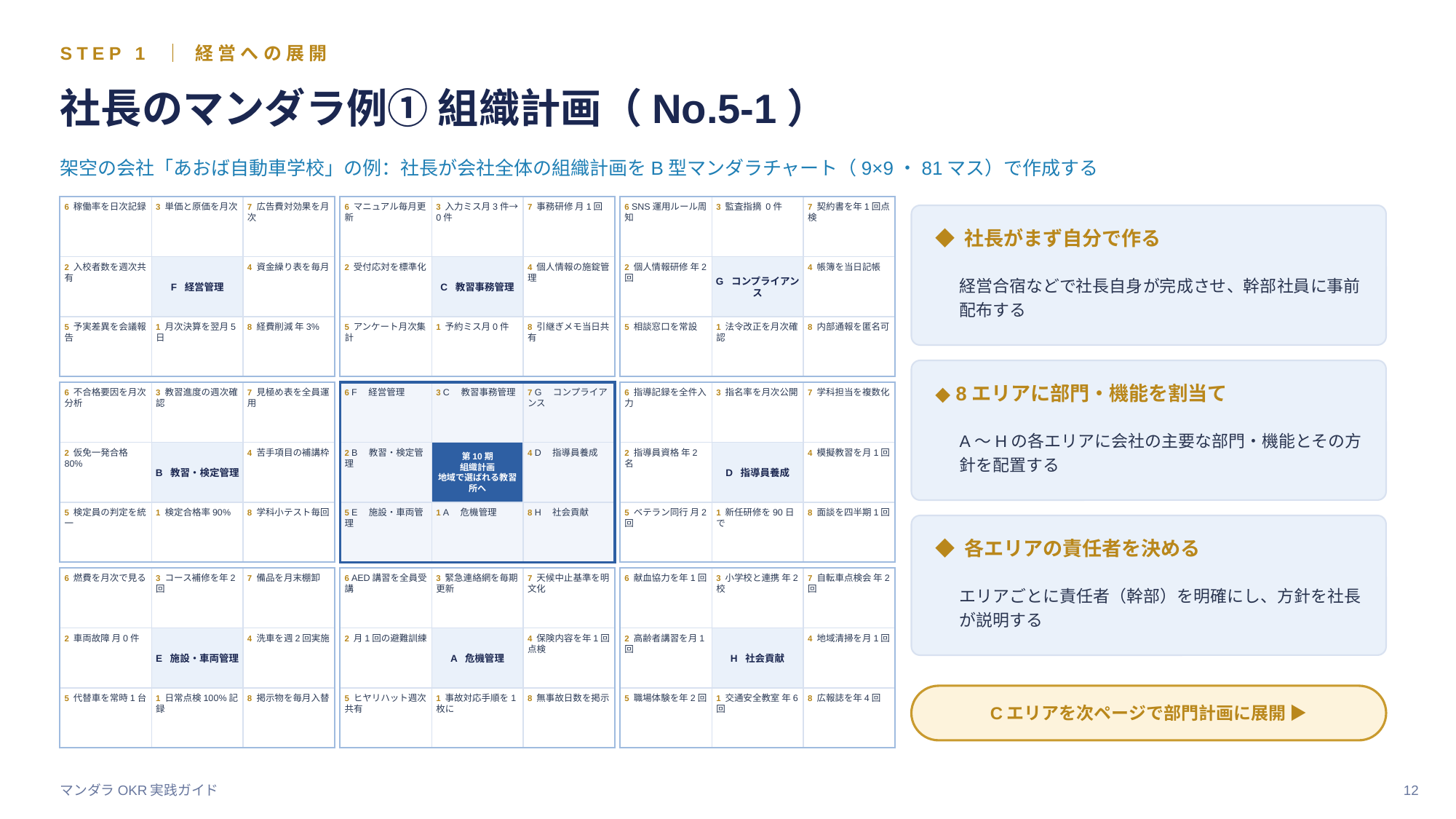

STEP 1 ｜ 経営への展開
社長のマンダラ例① 組織計画（No.5-1）
架空の会社「あおば自動車学校」の例：社長が会社全体の組織計画をB型マンダラチャート（9×9・81マス）で作成する

6 稼働率を日次記録
3 単価と原価を月次
7 広告費対効果を月次
6 マニュアル毎月更新
3 入力ミス月3件→0件
7 事務研修 月1回
6 SNS運用ルール周知
3 監査指摘 0件
7 契約書を年1回点検

◆ 社長がまず自分で作る

F  経営管理
C  教習事務管理
G  コンプライアンス
経営合宿などで社長自身が完成させ、幹部社員に事前配布する
2 入校者数を週次共有
4 資金繰り表を毎月
2 受付応対を標準化
4 個人情報の施錠管理
2 個人情報研修 年2回
4 帳簿を当日記帳

5 予実差異を会議報告
1 月次決算を翌月5日
8 経費削減 年3%
5 アンケート月次集計
1 予約ミス月0件
8 引継ぎメモ当日共有
5 相談窓口を常設
1 法令改正を月次確認
8 内部通報を匿名可

◆ 8エリアに部門・機能を割当て

6 不合格要因を月次分析
3 教習進度の週次確認
7 見極め表を全員運用
6 F　経営管理
3 C　教習事務管理
7 G　コンプライアンス
6 指導記録を全件入力
3 指名率を月次公開
7 学科担当を複数化
A〜Hの各エリアに会社の主要な部門・機能とその方針を配置する

B  教習・検定管理
第10期
組織計画
地域で選ばれる教習所へ
D  指導員養成
2 仮免一発合格80%
4 苦手項目の補講枠
2 B　教習・検定管理
4 D　指導員養成
2 指導員資格 年2名
4 模擬教習を月1回

5 検定員の判定を統一
1 検定合格率90%
8 学科小テスト毎回
5 E　施設・車両管理
1 A　危機管理
8 H　社会貢献
5 ベテラン同行 月2回
1 新任研修を90日で
8 面談を四半期1回

◆ 各エリアの責任者を決める

エリアごとに責任者（幹部）を明確にし、方針を社長が説明する
6 燃費を月次で見る
3 コース補修を年2回
7 備品を月末棚卸
6 AED講習を全員受講
3 緊急連絡網を毎期更新
7 天候中止基準を明文化
6 献血協力を年1回
3 小学校と連携 年2校
7 自転車点検会 年2回

E  施設・車両管理
A  危機管理
H  社会貢献
2 車両故障 月0件
4 洗車を週2回実施
2 月1回の避難訓練
4 保険内容を年1回点検
2 高齢者講習を月1回
4 地域清掃を月1回

Cエリアを次ページで部門計画に展開 ▶

5 代替車を常時1台
1 日常点検100%記録
8 掲示物を毎月入替
5 ヒヤリハット週次共有
1 事故対応手順を1枚に
8 無事故日数を掲示
5 職場体験を年2回
1 交通安全教室 年6回
8 広報誌を年4回
マンダラOKR実践ガイド
12